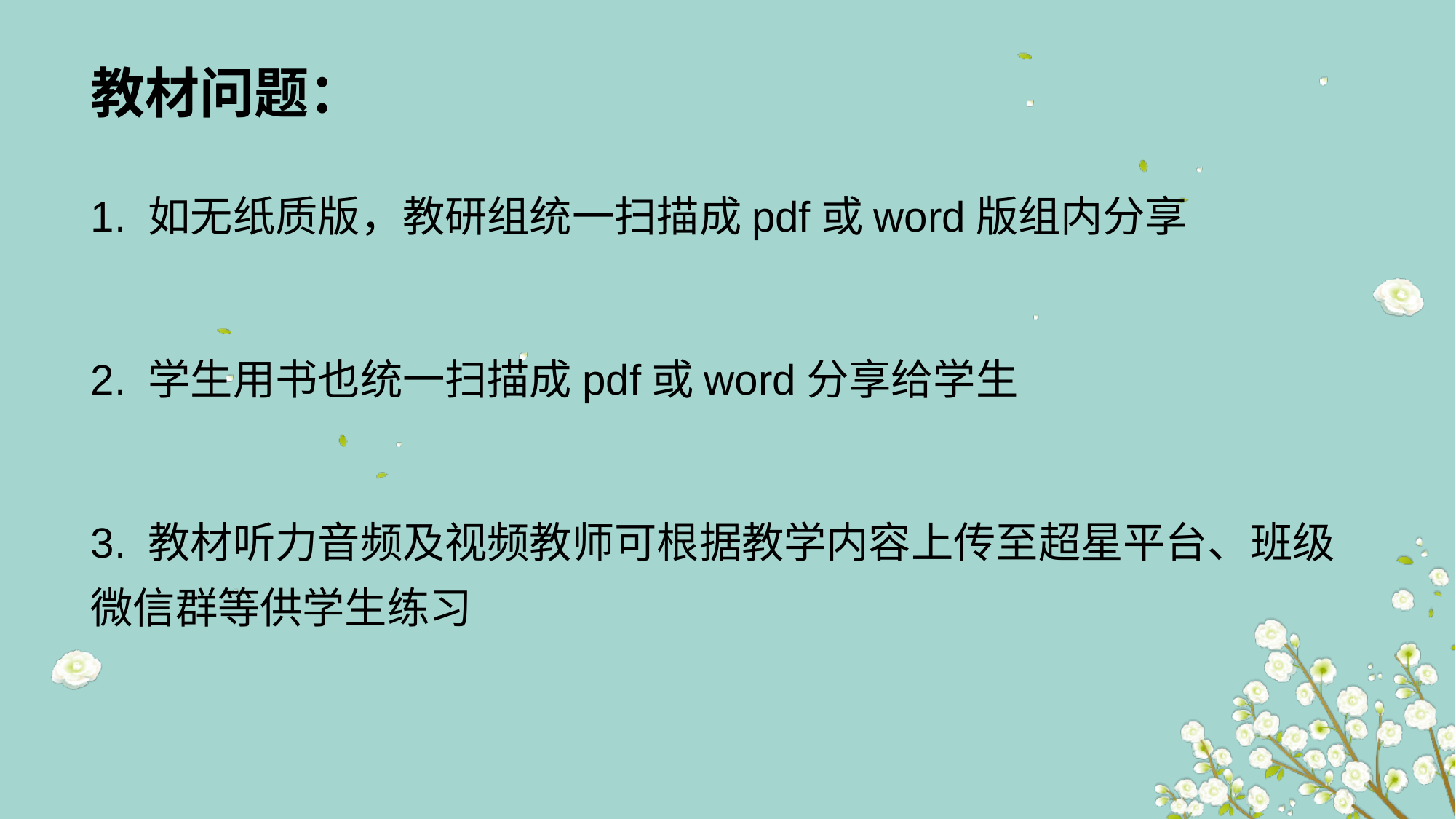

# 教材问题：
1. 如无纸质版，教研组统一扫描成pdf或word版组内分享

2. 学生用书也统一扫描成pdf或word分享给学生

3. 教材听力音频及视频教师可根据教学内容上传至超星平台、班级微信群等供学生练习